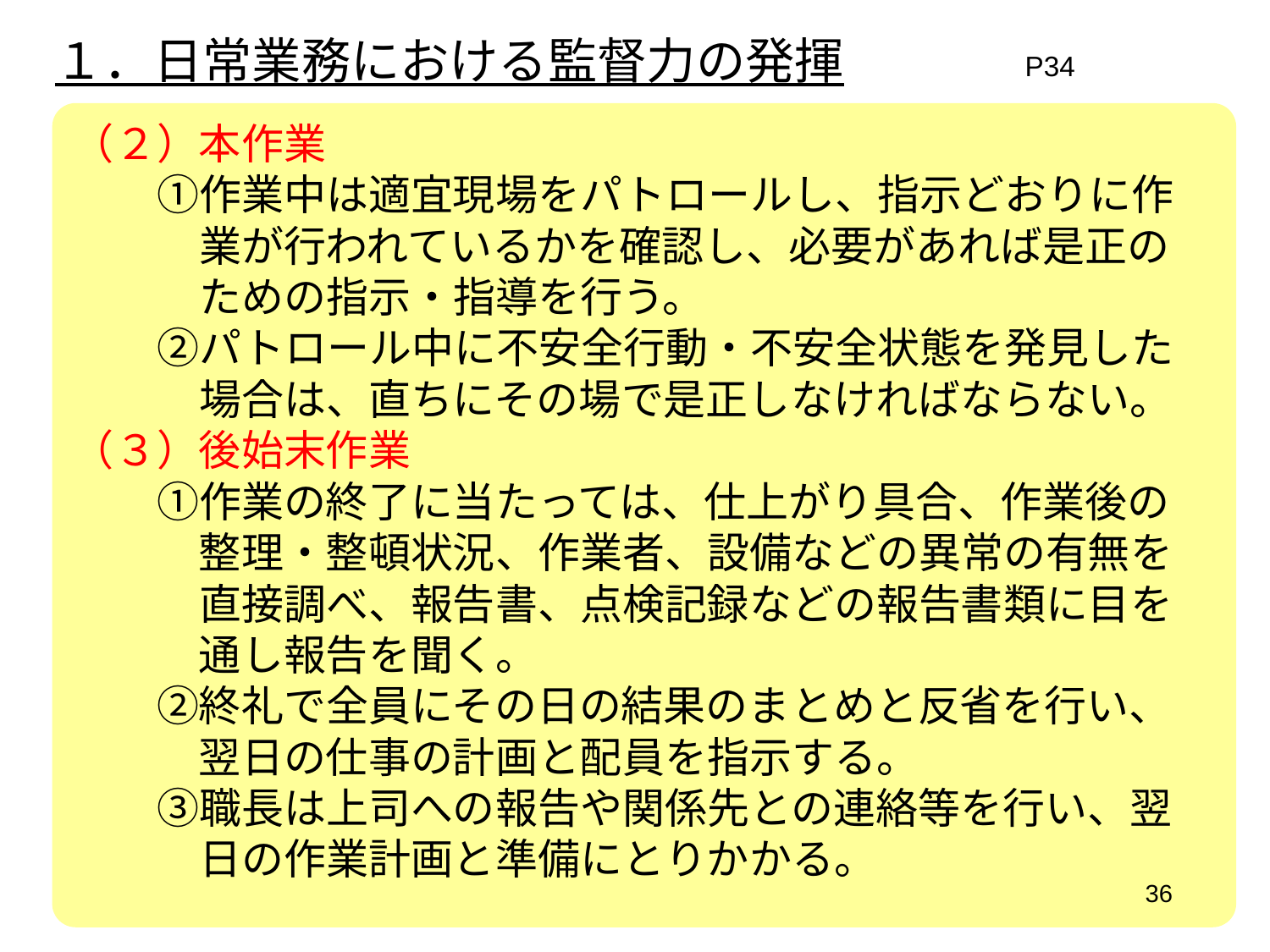

１．日常業務における監督力の発揮
P34
（２）本作業
　　①作業中は適宜現場をパトロールし、指示どおりに作
　　　業が行われているかを確認し、必要があれば是正の
　　　ための指示・指導を行う。
　　②パトロール中に不安全行動・不安全状態を発見した
　　　場合は、直ちにその場で是正しなければならない。
（３）後始末作業
　　①作業の終了に当たっては、仕上がり具合、作業後の
　　　整理・整頓状況、作業者、設備などの異常の有無を
　　　直接調べ、報告書、点検記録などの報告書類に目を
　　　通し報告を聞く。
　　②終礼で全員にその日の結果のまとめと反省を行い、
　　　翌日の仕事の計画と配員を指示する。
　　③職長は上司への報告や関係先との連絡等を行い、翌
　　　日の作業計画と準備にとりかかる。

36